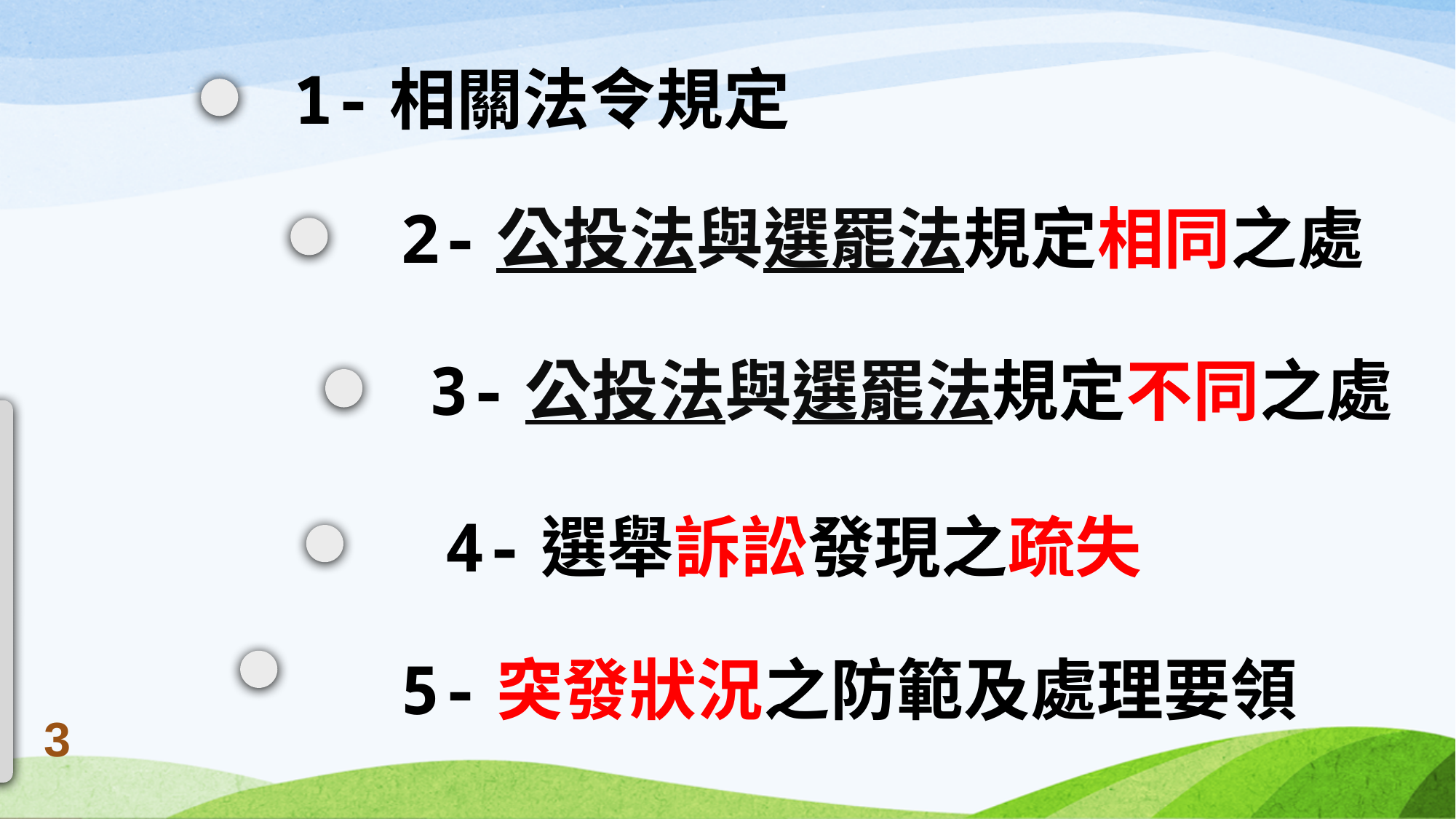

1-相關法令規定

2-公投法與選罷法規定相同之處

3-公投法與選罷法規定不同之處

4-選舉訴訟發現之疏失

5-突發狀況之防範及處理要領

3